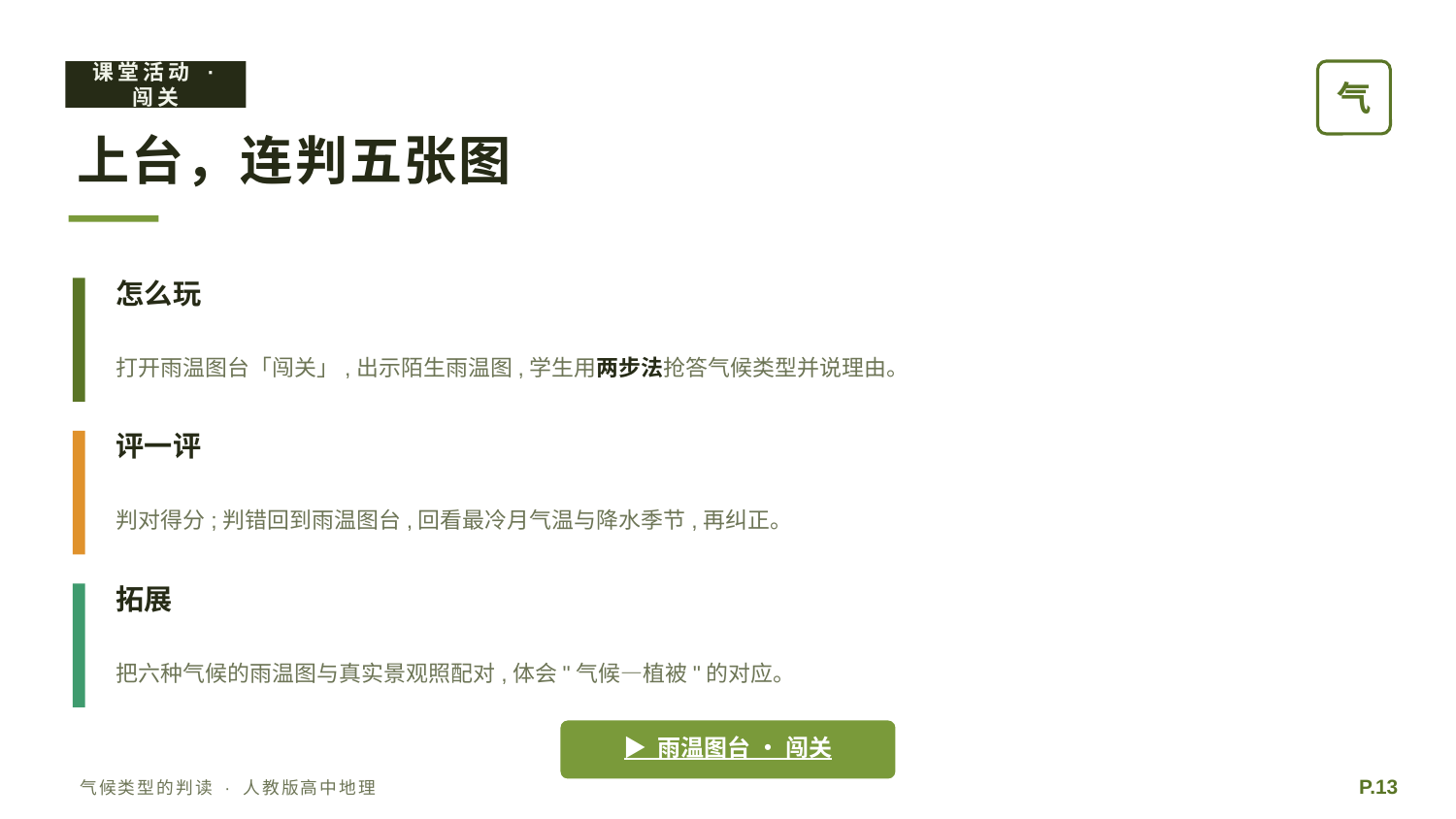

课堂活动 · 闯关
气

上台，连判五张图

怎么玩

打开雨温图台「闯关」,出示陌生雨温图,学生用两步法抢答气候类型并说理由。
评一评

判对得分;判错回到雨温图台,回看最冷月气温与降水季节,再纠正。
拓展

把六种气候的雨温图与真实景观照配对,体会"气候—植被"的对应。
▶  雨温图台 · 闯关

P.13
气候类型的判读 · 人教版高中地理